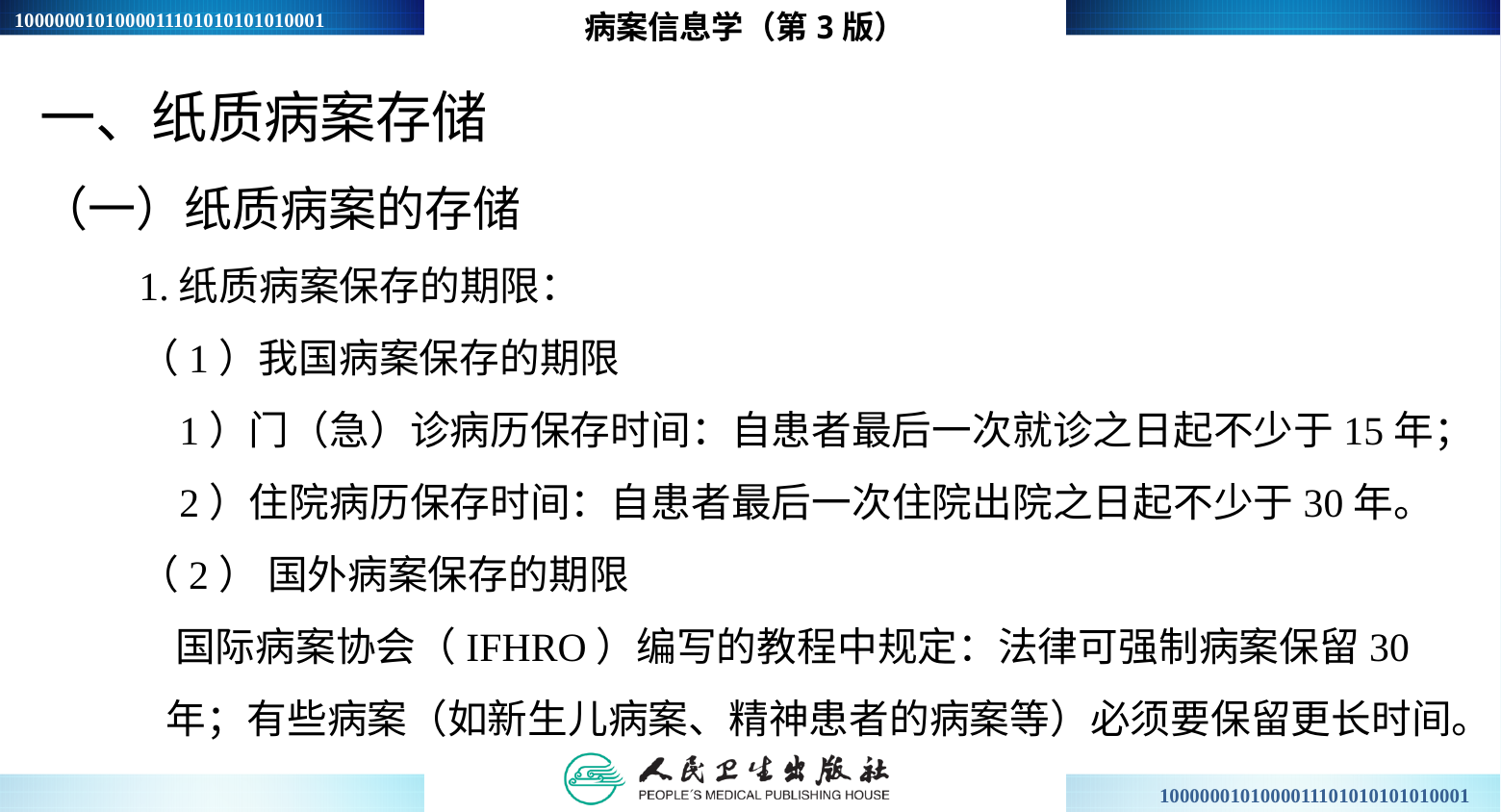

病案信息学（第3版）
一、纸质病案存储
（一）纸质病案的存储
1.纸质病案保存的期限：
（1）我国病案保存的期限
    1）门（急）诊病历保存时间：自患者最后一次就诊之日起不少于15年；
    2）住院病历保存时间：自患者最后一次住院出院之日起不少于30年。
（2） 国外病案保存的期限
   国际病案协会（IFHRO）编写的教程中规定：法律可强制病案保留30
  年；有些病案（如新生儿病案、精神患者的病案等）必须要保留更长时间。